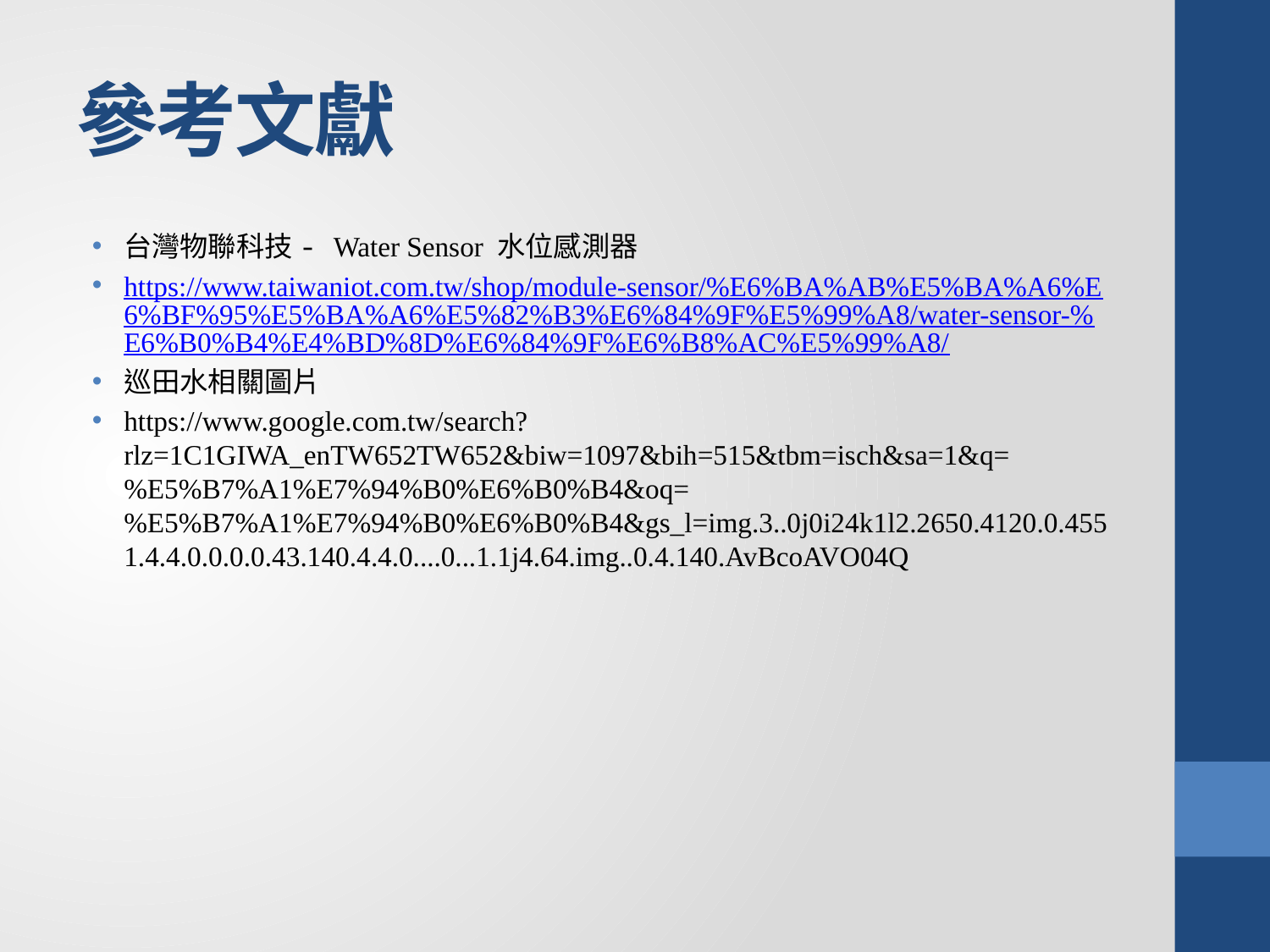

# 參考文獻
台灣物聯科技- Water Sensor 水位感測器
https://www.taiwaniot.com.tw/shop/module-sensor/%E6%BA%AB%E5%BA%A6%E6%BF%95%E5%BA%A6%E5%82%B3%E6%84%9F%E5%99%A8/water-sensor-%E6%B0%B4%E4%BD%8D%E6%84%9F%E6%B8%AC%E5%99%A8/
巡田水相關圖片
https://www.google.com.tw/search?rlz=1C1GIWA_enTW652TW652&biw=1097&bih=515&tbm=isch&sa=1&q=%E5%B7%A1%E7%94%B0%E6%B0%B4&oq=%E5%B7%A1%E7%94%B0%E6%B0%B4&gs_l=img.3..0j0i24k1l2.2650.4120.0.4551.4.4.0.0.0.0.43.140.4.4.0....0...1.1j4.64.img..0.4.140.AvBcoAVO04Q